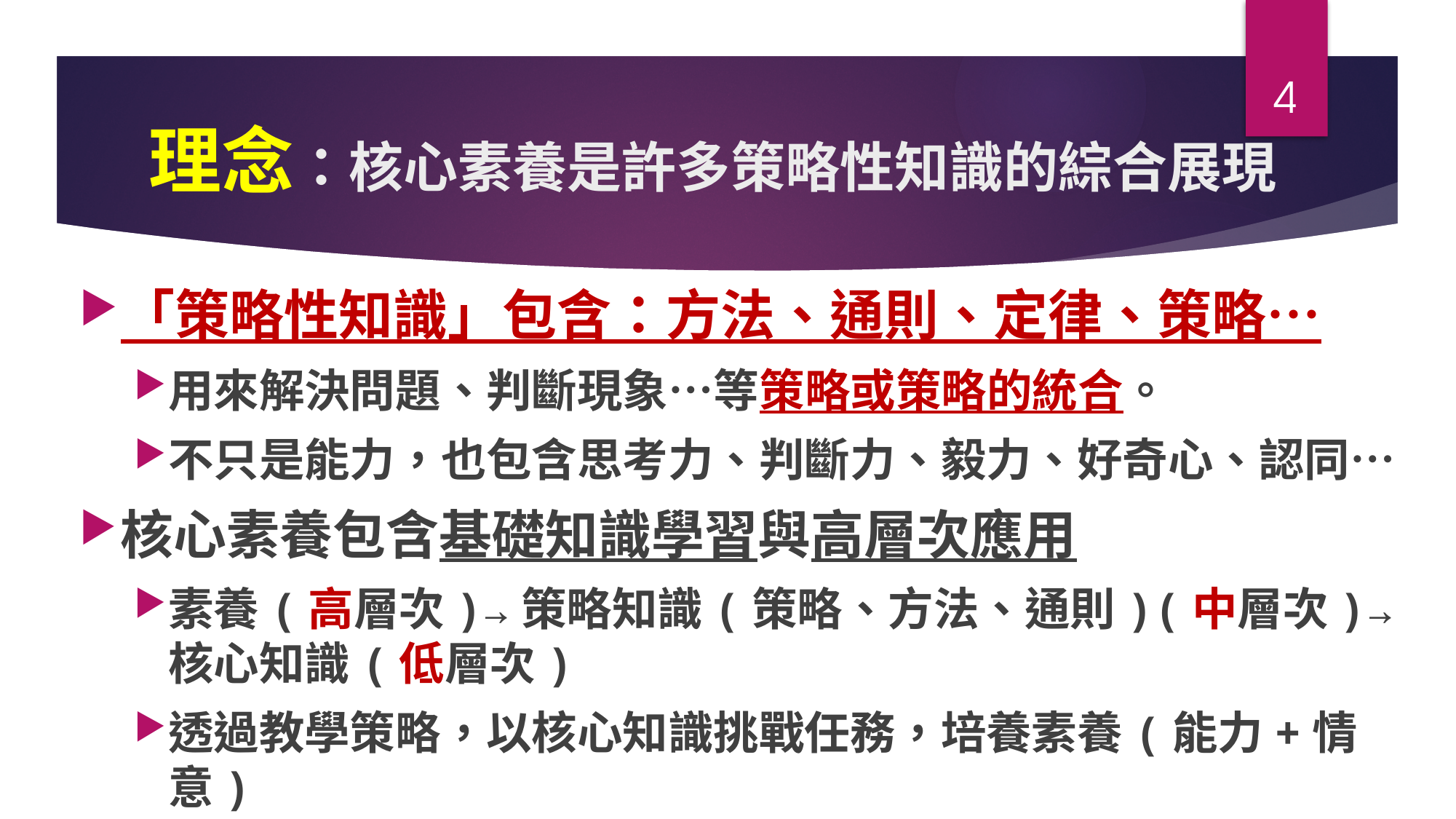

4
# 理念：核心素養是許多策略性知識的綜合展現
「策略性知識」包含：方法、通則、定律、策略…
用來解決問題、判斷現象…等策略或策略的統合。
不只是能力，也包含思考力、判斷力、毅力、好奇心、認同…
核心素養包含基礎知識學習與高層次應用
素養(高層次)→策略知識(策略、方法、通則)(中層次)→核心知識(低層次)
透過教學策略，以核心知識挑戰任務，培養素養(能力+情意)